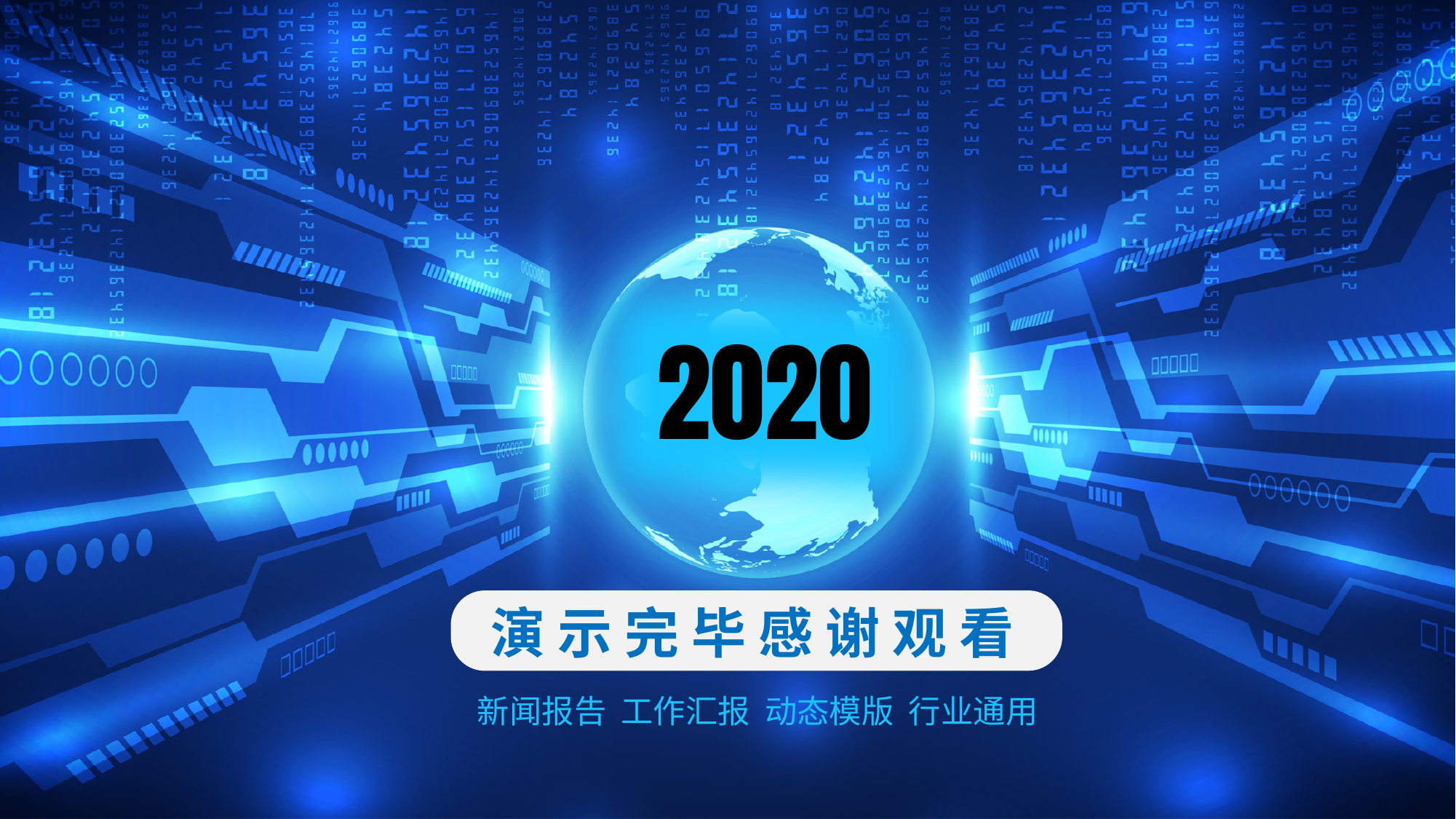

2020

演 示 完 毕 感 谢 观 看
新闻报告  工作汇报  动态模版  行业通用